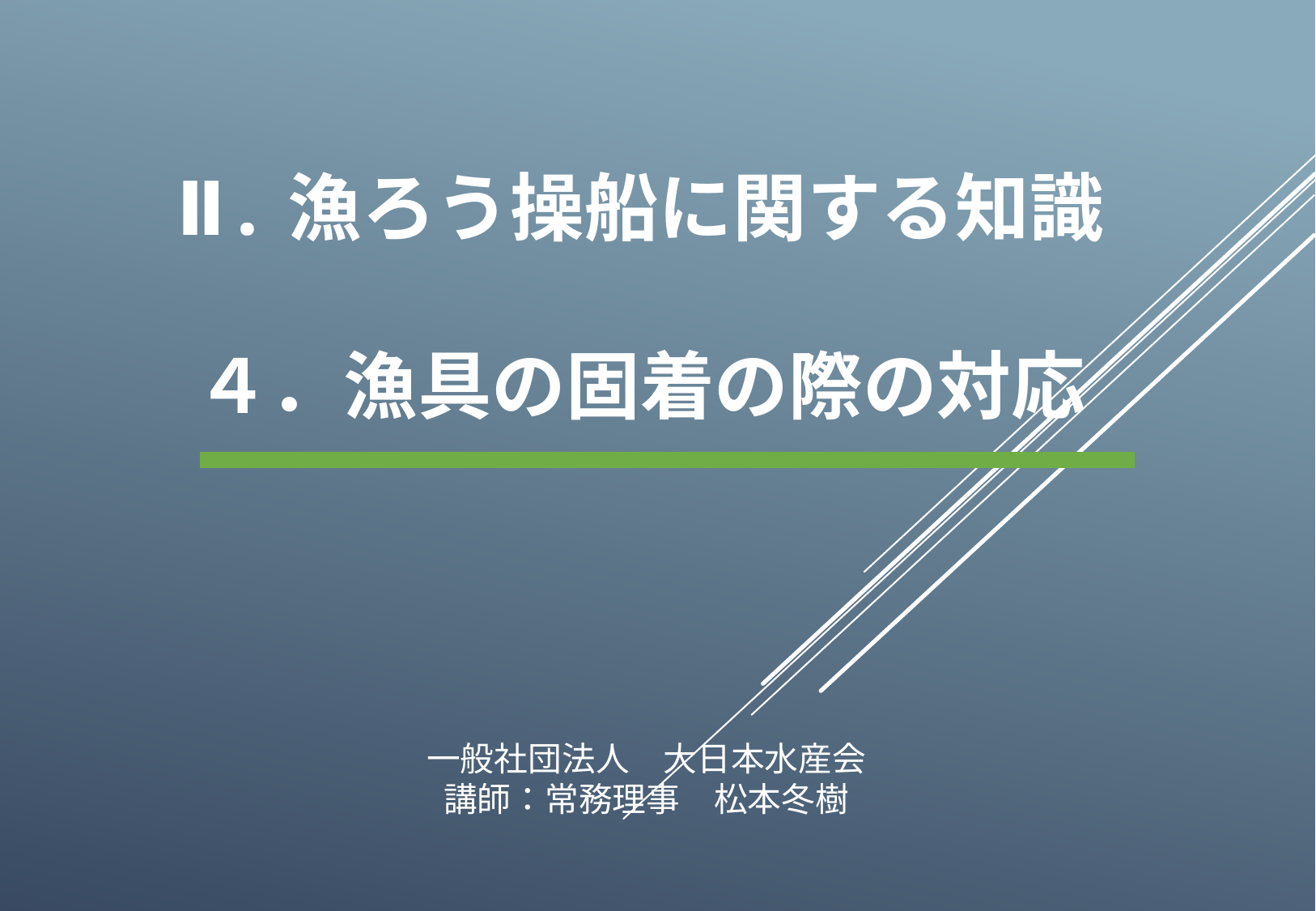

# Ⅱ.漁ろう操船に関する知識 ４．漁具の固着の際の対応
一般社団法人　大日本水産会
講師：常務理事　松本冬樹